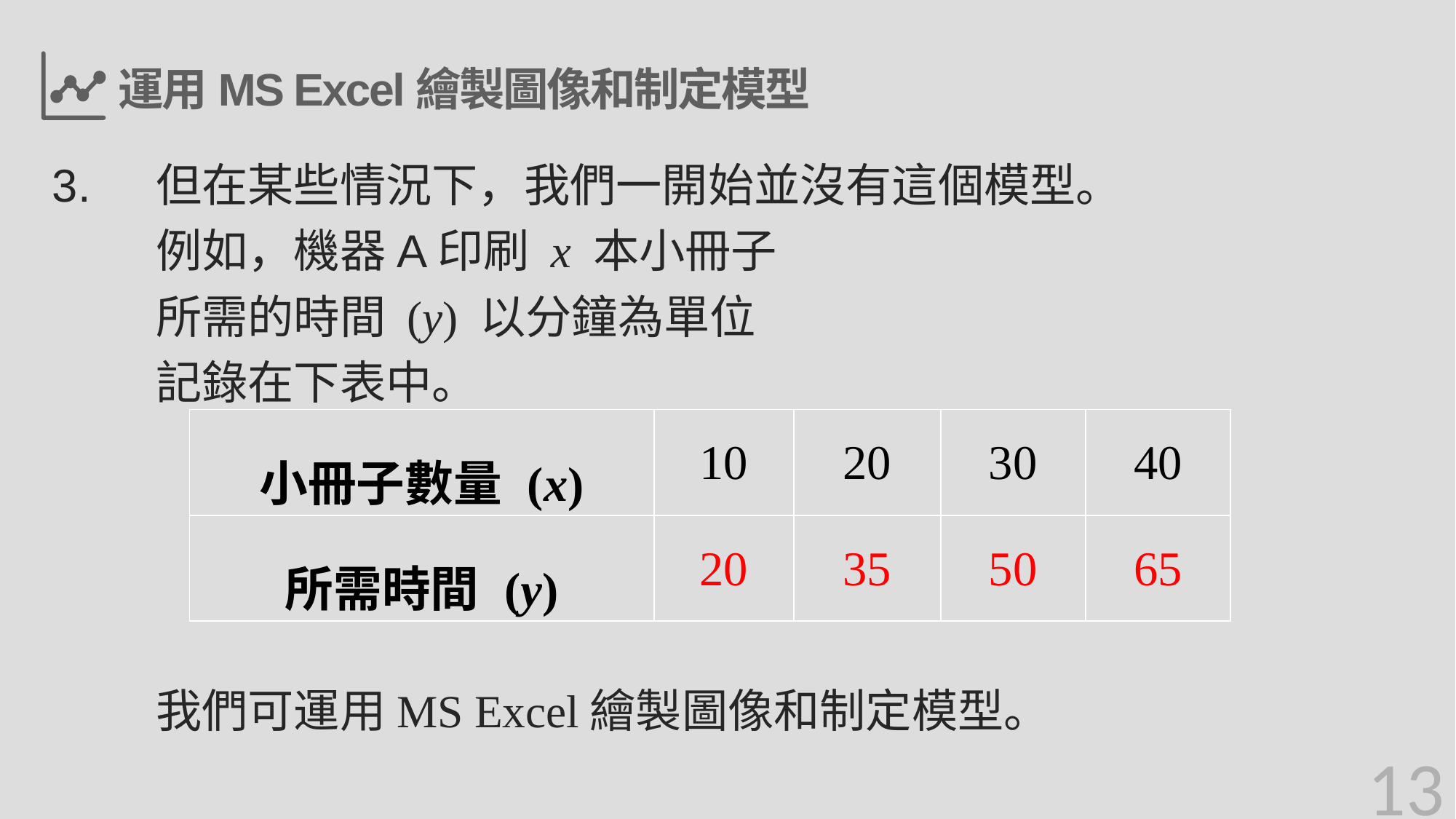

# 運用MS Excel繪製圖像和制定模型

3.	但在某些情況下，我們一開始並沒有這個模型。
	例如，機器A印刷 x 本小冊子
	所需的時間 (y) 以分鐘為單位
	記錄在下表中。

	我們可運用MS Excel繪製圖像和制定模型。
| 小冊子數量 (x) | 10 | 20 | 30 | 40 |
| --- | --- | --- | --- | --- |
| 所需時間 (y) | 20 | 35 | 50 | 65 |
13